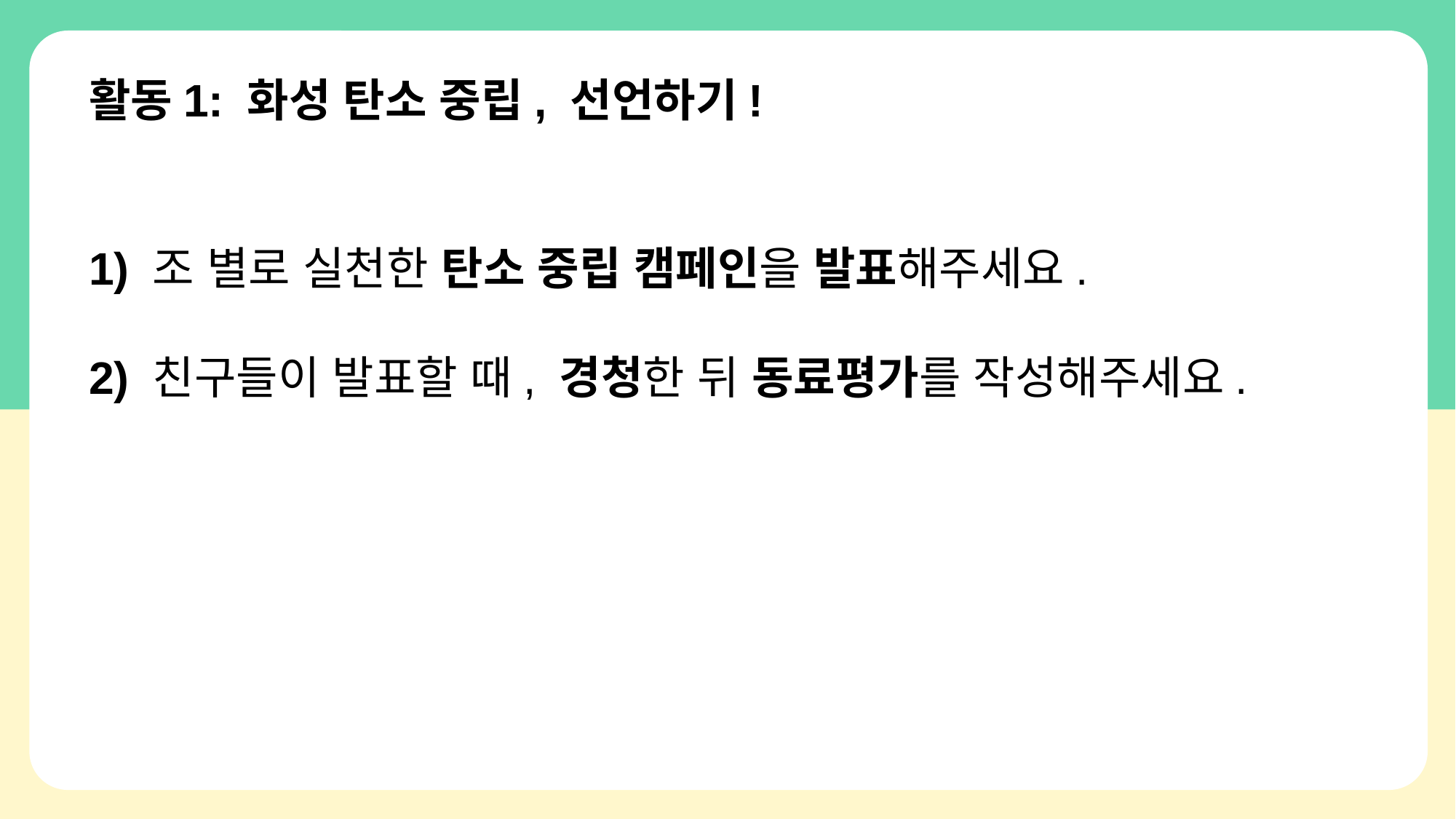

# 활동1: 화성 탄소 중립, 선언하기!
1) 조 별로 실천한 탄소 중립 캠페인을 발표해주세요.
2) 친구들이 발표할 때, 경청한 뒤 동료평가를 작성해주세요.